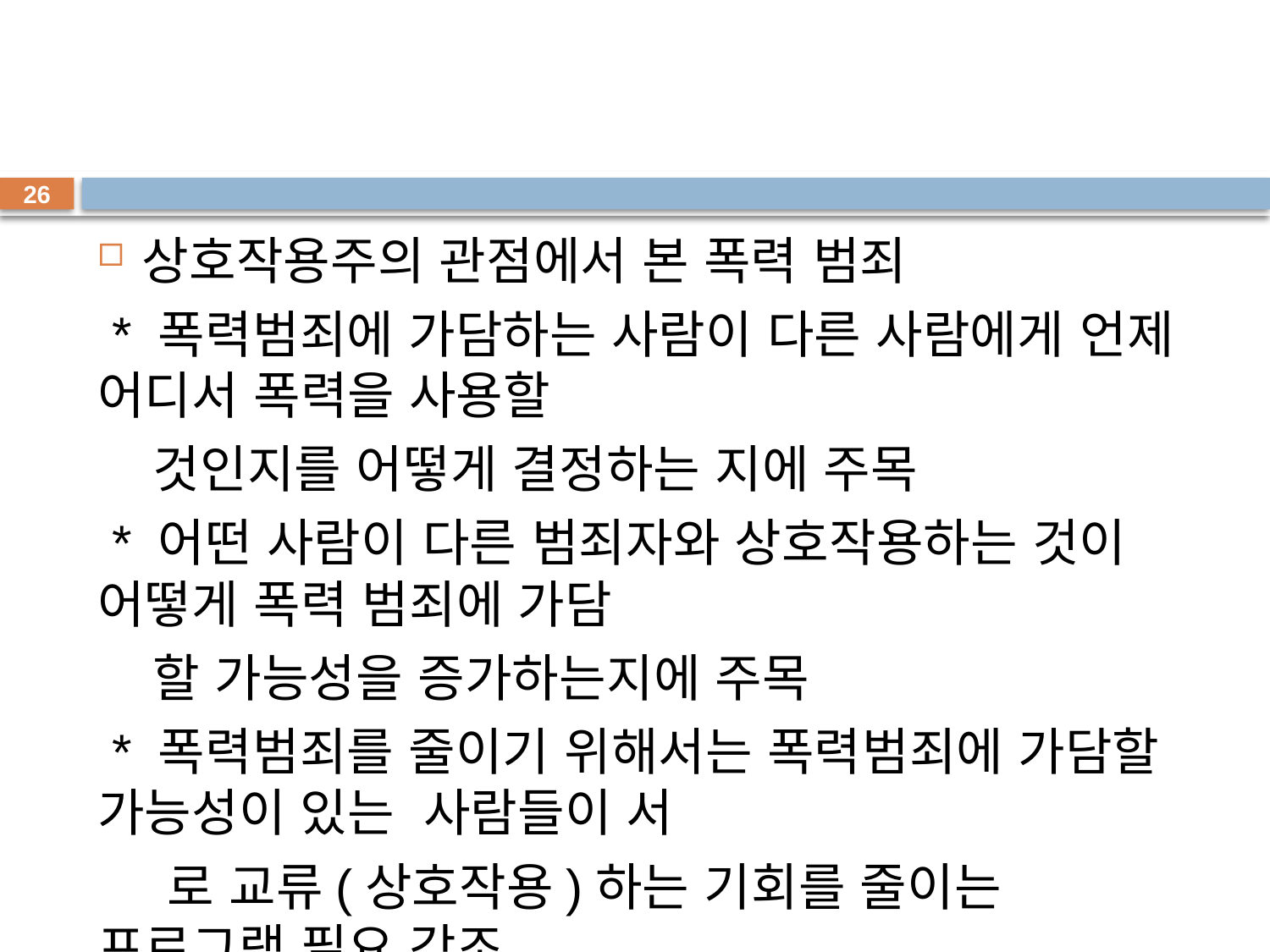

#
26
상호작용주의 관점에서 본 폭력 범죄
 * 폭력범죄에 가담하는 사람이 다른 사람에게 언제 어디서 폭력을 사용할
   것인지를 어떻게 결정하는 지에 주목
 * 어떤 사람이 다른 범죄자와 상호작용하는 것이 어떻게 폭력 범죄에 가담
   할 가능성을 증가하는지에 주목
 * 폭력범죄를 줄이기 위해서는 폭력범죄에 가담할 가능성이 있는  사람들이 서
    로 교류(상호작용)하는 기회를 줄이는 프로그램 필요 강조